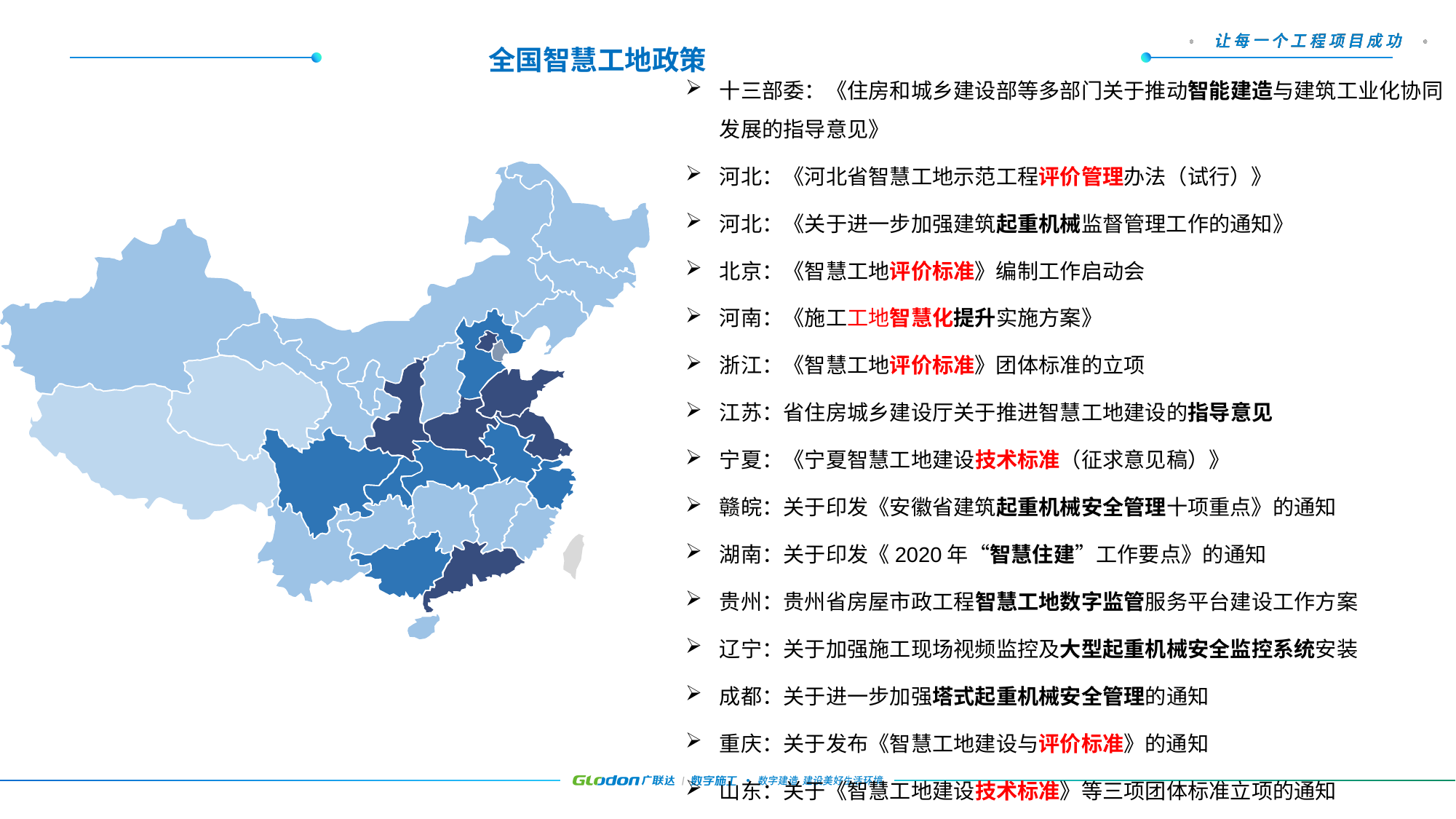

全国智慧工地政策
十三部委：《住房和城乡建设部等多部门关于推动智能建造与建筑工业化协同发展的指导意见》
河北：《河北省智慧工地示范工程评价管理办法（试行）》
河北：《关于进一步加强建筑起重机械监督管理工作的通知》
北京：《智慧工地评价标准》编制工作启动会
河南：《施工工地智慧化提升实施方案》
浙江：《智慧工地评价标准》团体标准的立项
江苏：省住房城乡建设厅关于推进智慧工地建设的指导意见
宁夏：《宁夏智慧工地建设技术标准（征求意见稿）》
赣皖：关于印发《安徽省建筑起重机械安全管理十项重点》的通知
湖南：关于印发《2020年“智慧住建”工作要点》的通知
贵州：贵州省房屋市政工程智慧工地数字监管服务平台建设工作方案
辽宁：关于加强施工现场视频监控及大型起重机械安全监控系统安装
成都：关于进一步加强塔式起重机械安全管理的通知
重庆：关于发布《智慧工地建设与评价标准》的通知
山东：关于《智慧工地建设技术标准》等三项团体标准立项的通知